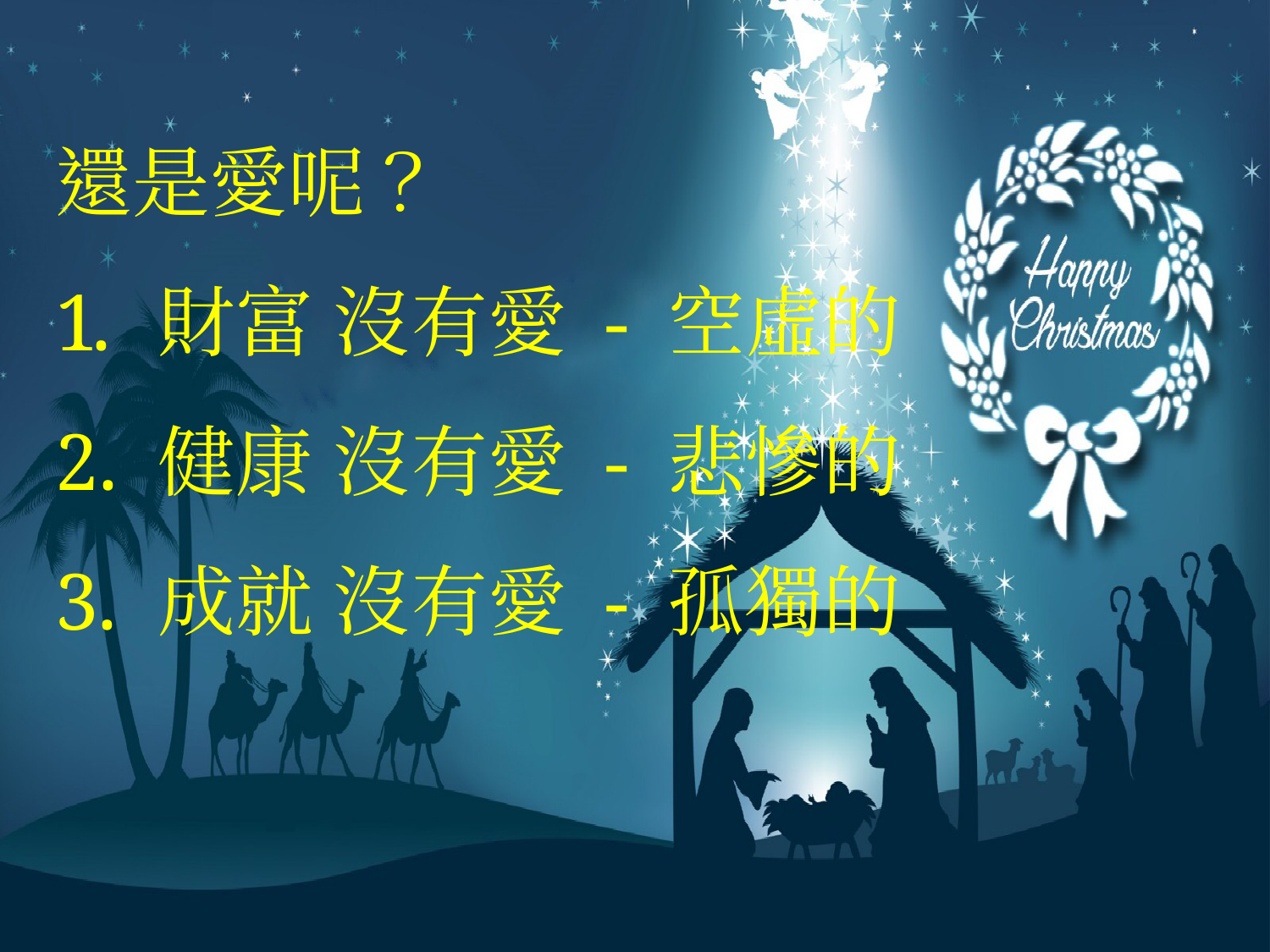

#
還是愛呢？
財富 沒有愛 - 空虛的
健康 沒有愛 - 悲慘的
成就 沒有愛 - 孤獨的